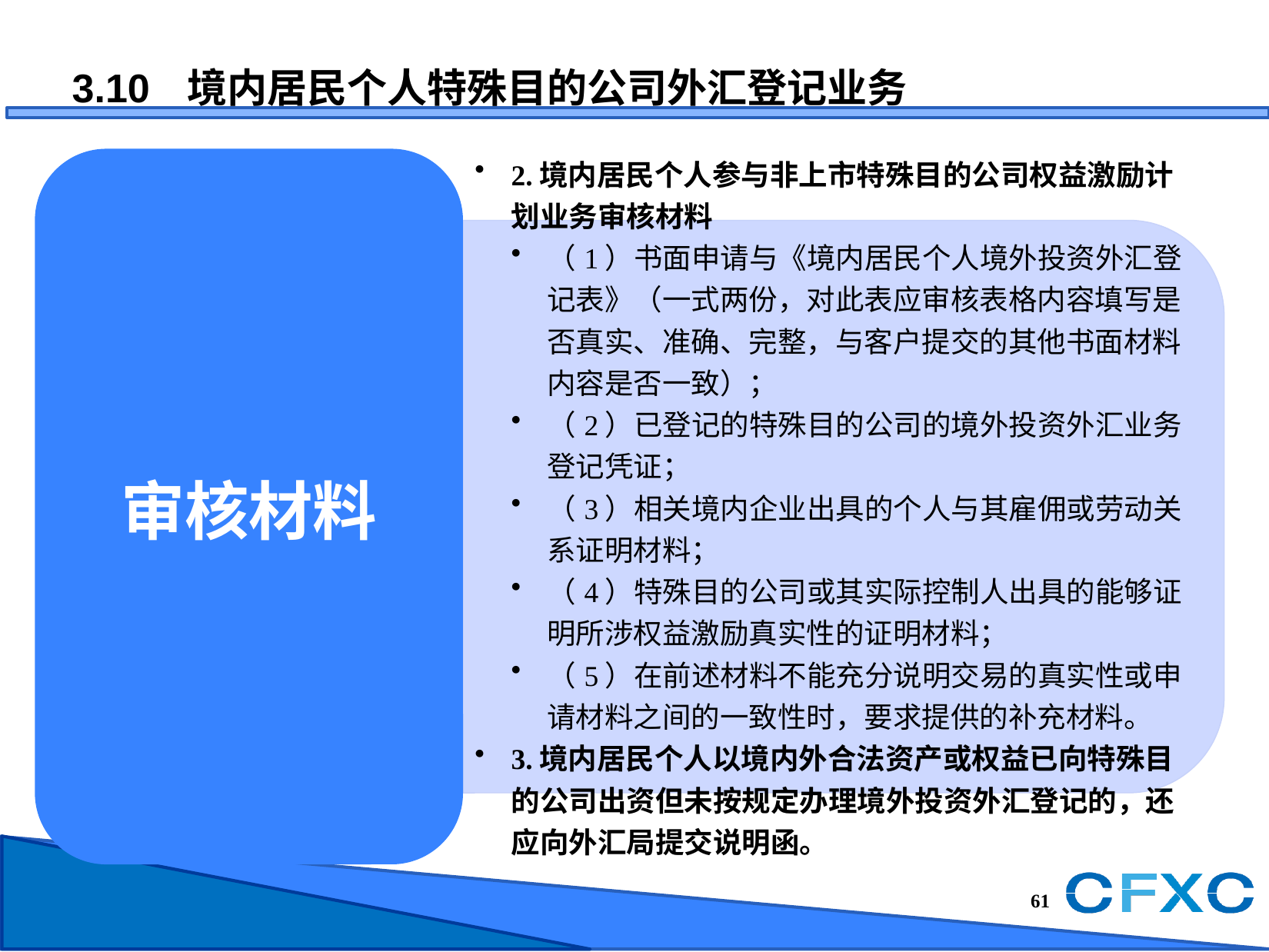

3.10	境内居民个人特殊目的公司外汇登记业务
审核材料
2.境内居民个人参与非上市特殊目的公司权益激励计划业务审核材料
（1）书面申请与《境内居民个人境外投资外汇登记表》（一式两份，对此表应审核表格内容填写是否真实、准确、完整，与客户提交的其他书面材料内容是否一致）；
（2）已登记的特殊目的公司的境外投资外汇业务登记凭证；
（3）相关境内企业出具的个人与其雇佣或劳动关系证明材料；
（4）特殊目的公司或其实际控制人出具的能够证明所涉权益激励真实性的证明材料；
（5）在前述材料不能充分说明交易的真实性或申请材料之间的一致性时，要求提供的补充材料。
3.境内居民个人以境内外合法资产或权益已向特殊目的公司出资但未按规定办理境外投资外汇登记的，还应向外汇局提交说明函。
61